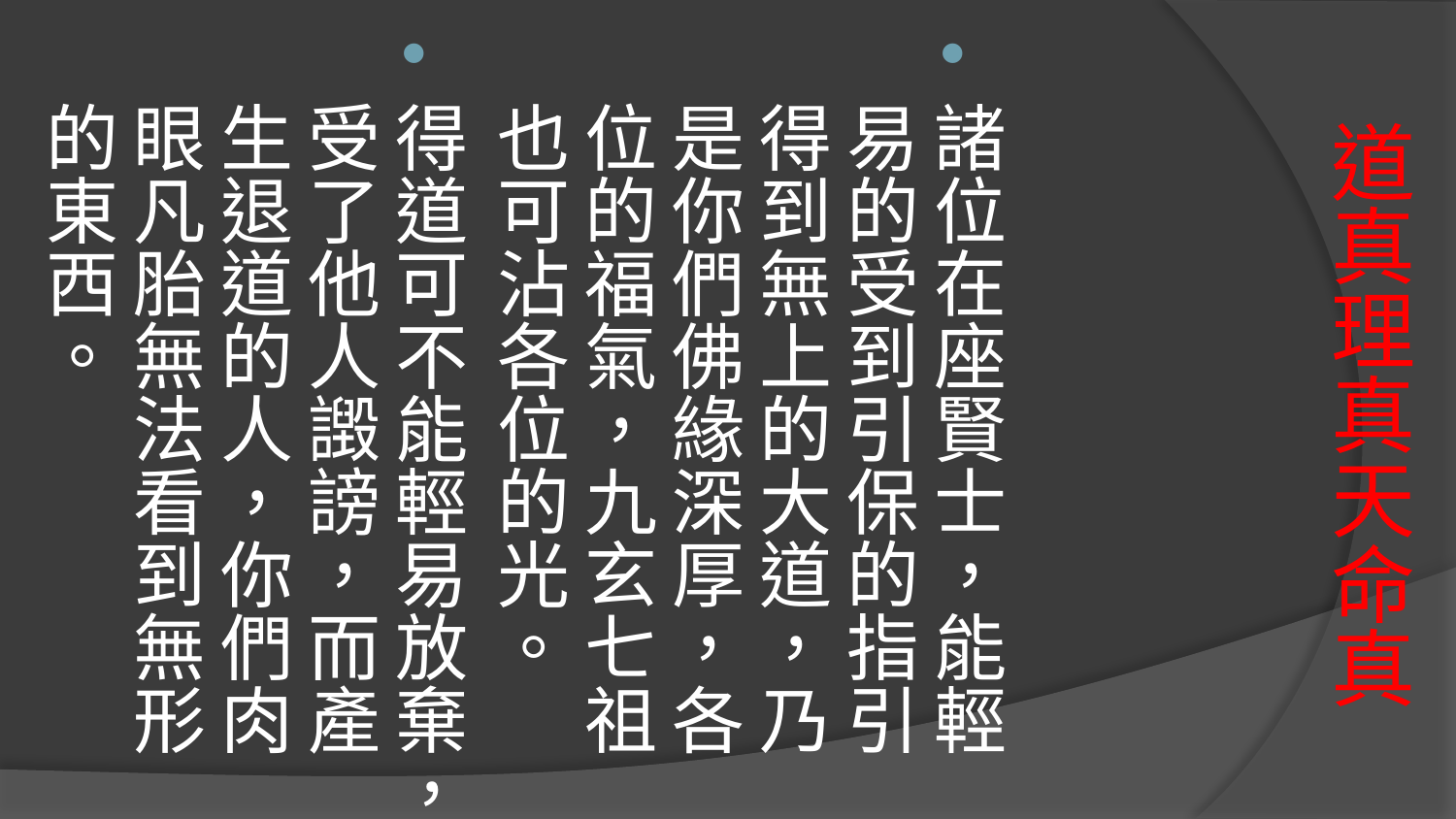

諸位在座賢士，能輕易的受到引保的指引得到無上的大道，乃是你們佛緣深厚，各位的福氣，九玄七祖也可沾各位的光。
得道可不能輕易放棄，受了他人譭謗，而產生退道的人，你們肉眼凡胎無法看到無形的東西。
# 道真理真天命真